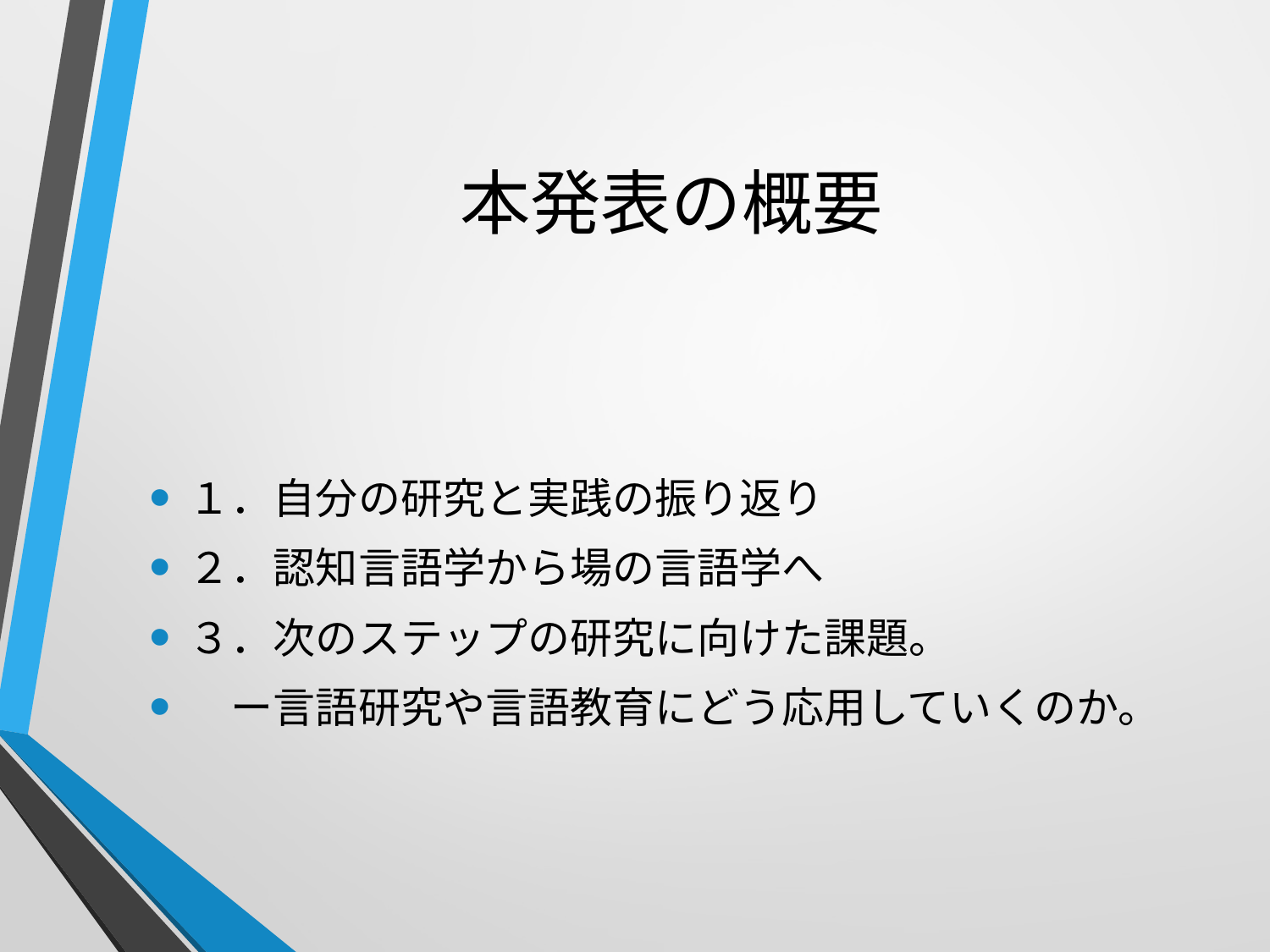

# 本発表の概要
１．自分の研究と実践の振り返り
２．認知言語学から場の言語学へ
３．次のステップの研究に向けた課題。
　ー言語研究や言語教育にどう応用していくのか。